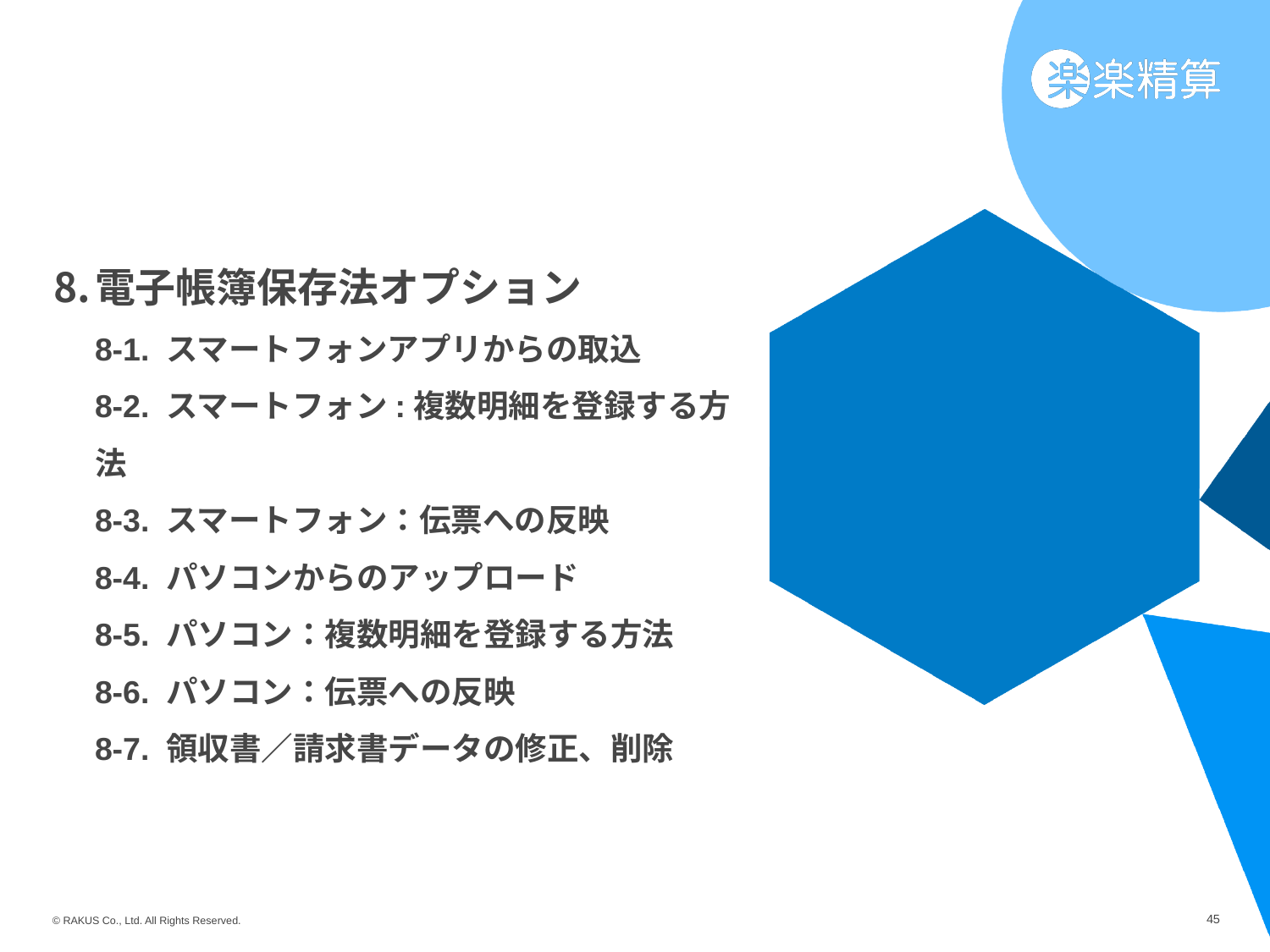

電子帳簿保存法オプション
8-1. スマートフォンアプリからの取込
8-2. スマートフォン:複数明細を登録する方法
8-3. スマートフォン：伝票への反映
8-4. パソコンからのアップロード
8-5. パソコン：複数明細を登録する方法
8-6. パソコン：伝票への反映
8-7. 領収書／請求書データの修正、削除
45